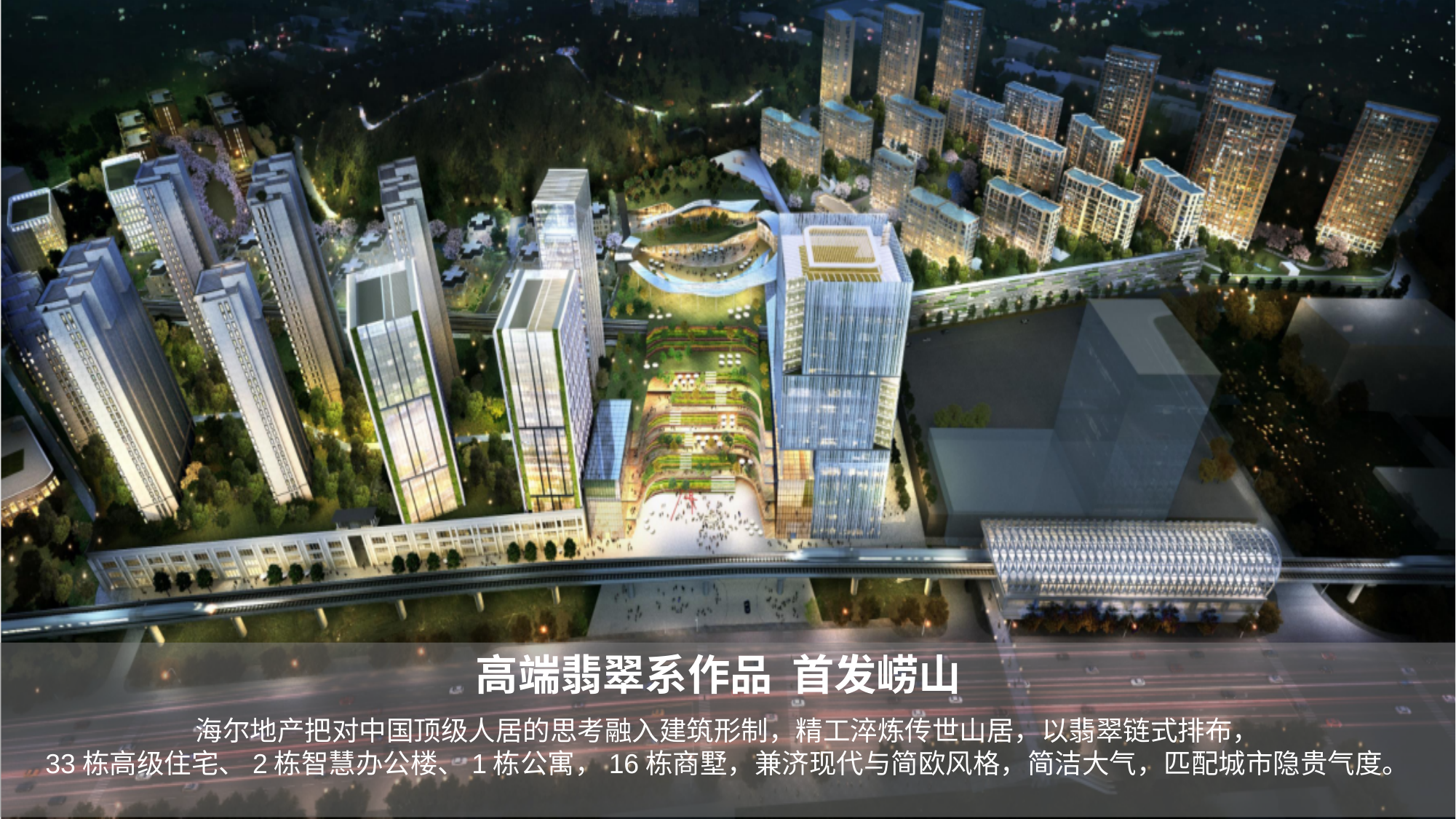

海尔地产把对中国顶级人居的思考融入建筑形制，精工淬炼传世山居，以翡翠链式排布，
33栋高级住宅、2栋智慧办公楼、1栋公寓，16栋商墅，兼济现代与简欧风格，简洁大气，匹配城市隐贵气度。

高端翡翠系作品  首发崂山